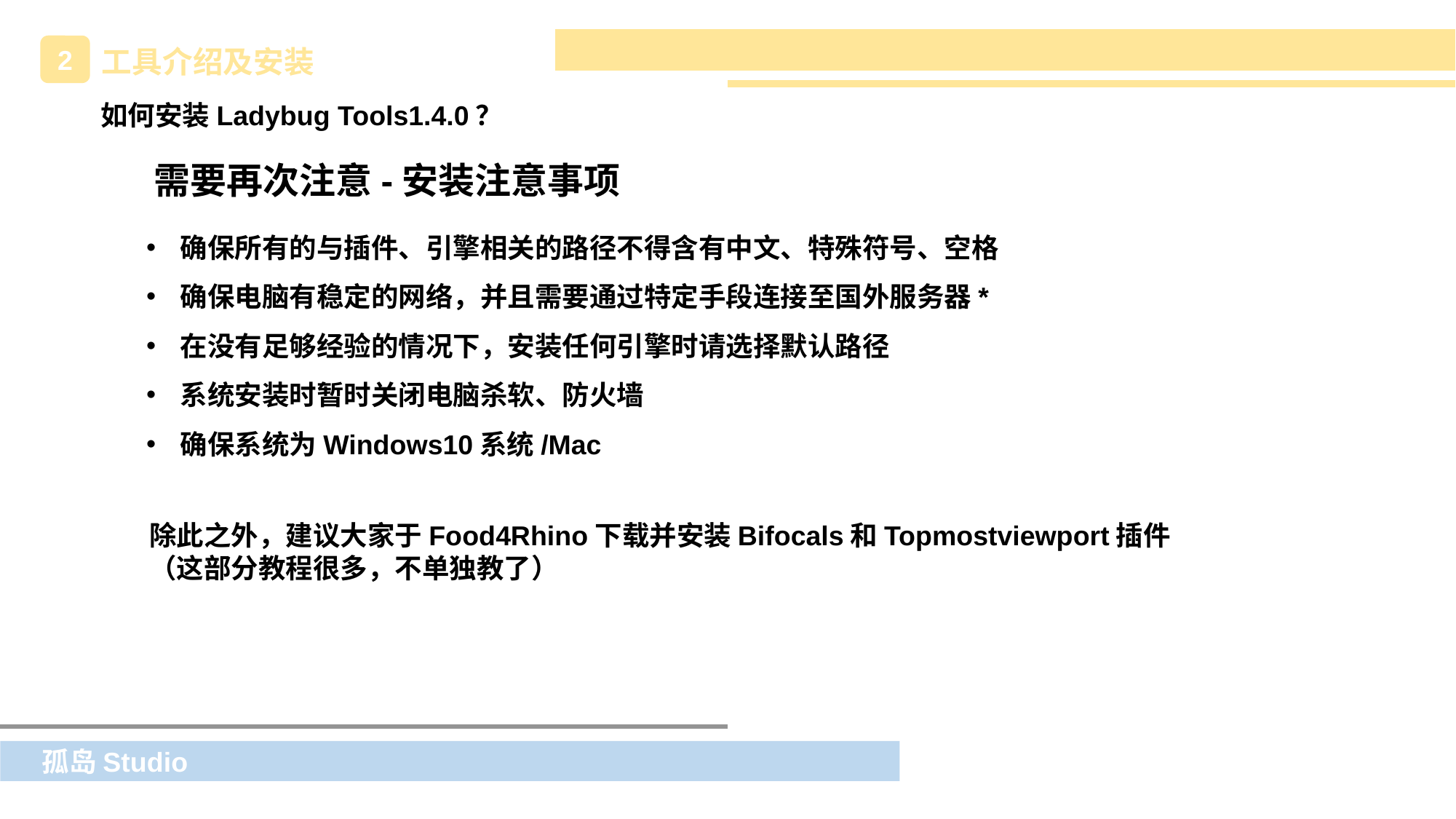

2
工具介绍及安装
如何安装Ladybug Tools1.4.0？
需要再次注意-安装注意事项
确保所有的与插件、引擎相关的路径不得含有中文、特殊符号、空格
确保电脑有稳定的网络，并且需要通过特定手段连接至国外服务器*
在没有足够经验的情况下，安装任何引擎时请选择默认路径
系统安装时暂时关闭电脑杀软、防火墙
确保系统为Windows10系统/Mac

除此之外，建议大家于Food4Rhino下载并安装Bifocals和Topmostviewport插件
（这部分教程很多，不单独教了）
孤岛Studio